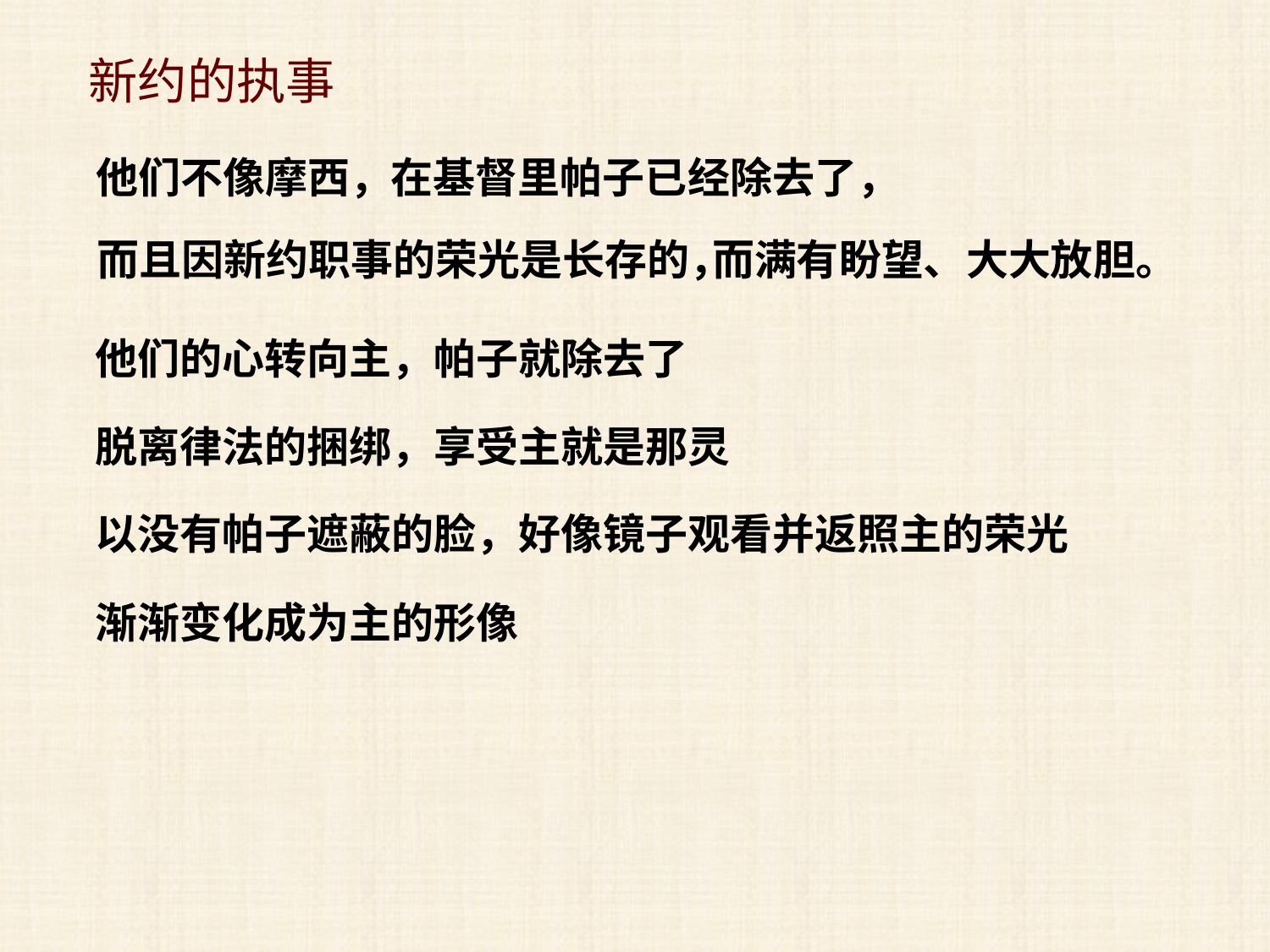

新约的执事
他们不像摩西，
在基督里帕子已经除去了，
而且因新约职事的荣光是长存的，
而满有盼望、大大放胆。
他们的心转向主，帕子就除去了
脱离律法的捆绑，享受主就是那灵
以没有帕子遮蔽的脸，好像镜子观看并返照主的荣光
渐渐变化成为主的形像